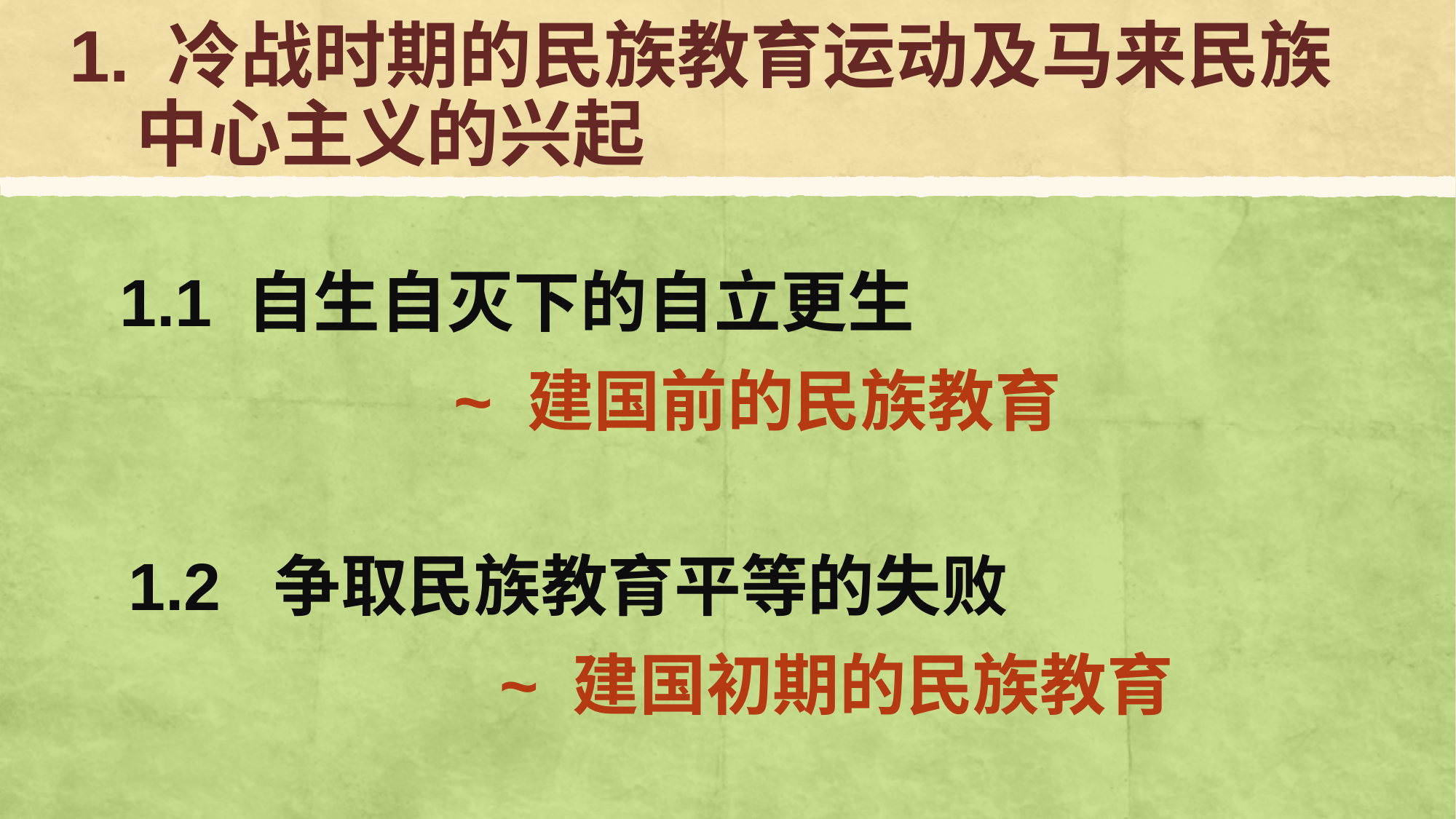

# 1. 冷战时期的民族教育运动及马来民族 中心主义的兴起
1.1 自生自灭下的自立更生
                  ~ 建国前的民族教育
1.2  争取民族教育平等的失败
                    ~ 建国初期的民族教育